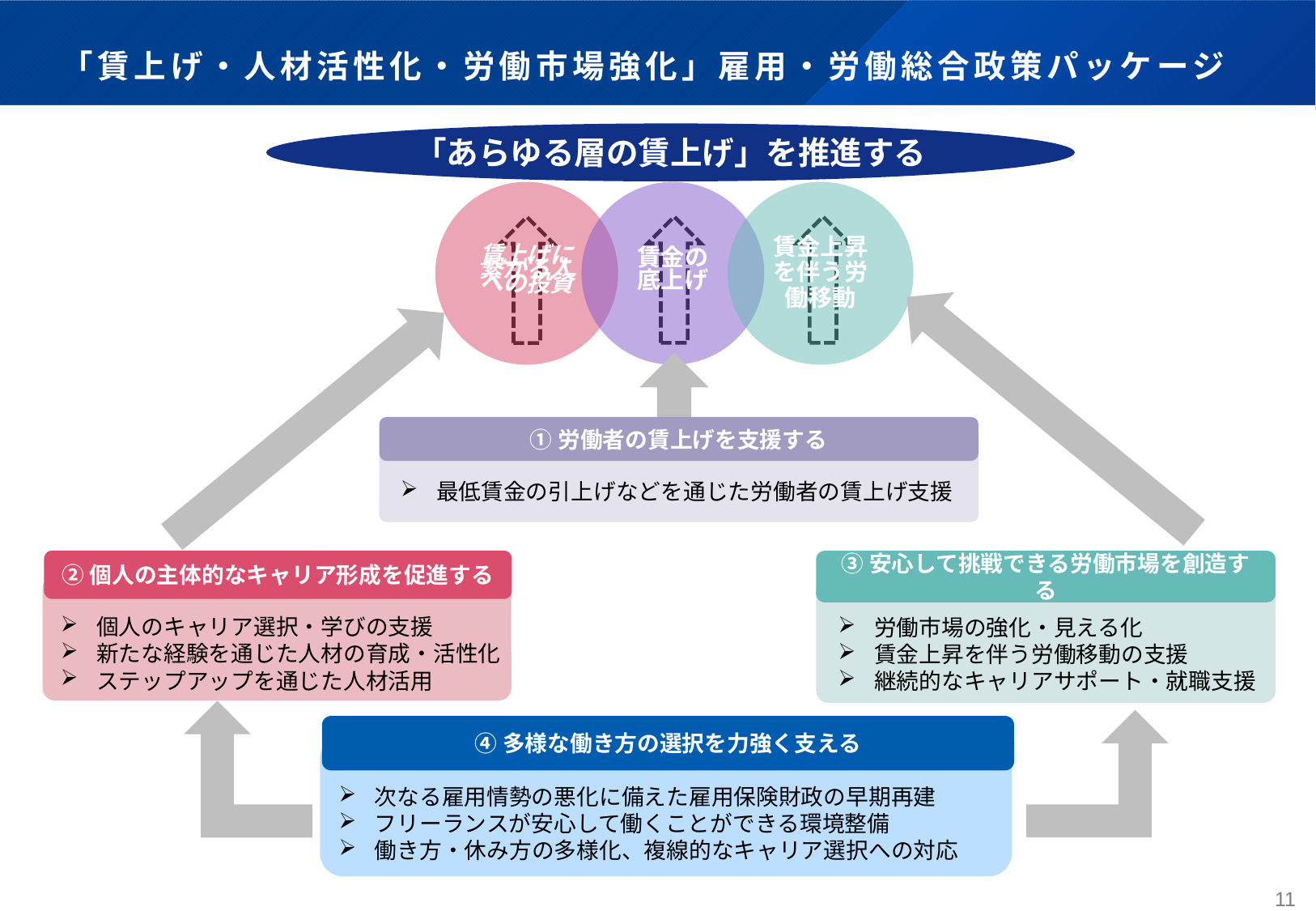

# 「賃上げ・人材活性化・労働市場強化」雇用・労働総合政策パッケージ

「あらゆる層の賃上げ」を推進する
賃上げに繋がる人への投資
賃金の
底上げ
賃金上昇を伴う労働移動

最低賃金の引上げなどを通じた労働者の賃上げ支援
①労働者の賃上げを支援する

②個人の主体的なキャリア形成を促進する
③安心して挑戦できる労働市場を創造する

個人のキャリア選択・学びの支援
新たな経験を通じた人材の育成・活性化
ステップアップを通じた人材活用

労働市場の強化・見える化
賃金上昇を伴う労働移動の支援
継続的なキャリアサポート・就職支援

④多様な働き方の選択を力強く支える
次なる雇用情勢の悪化に備えた雇用保険財政の早期再建
フリーランスが安心して働くことができる環境整備
働き方・休み方の多様化、複線的なキャリア選択への対応